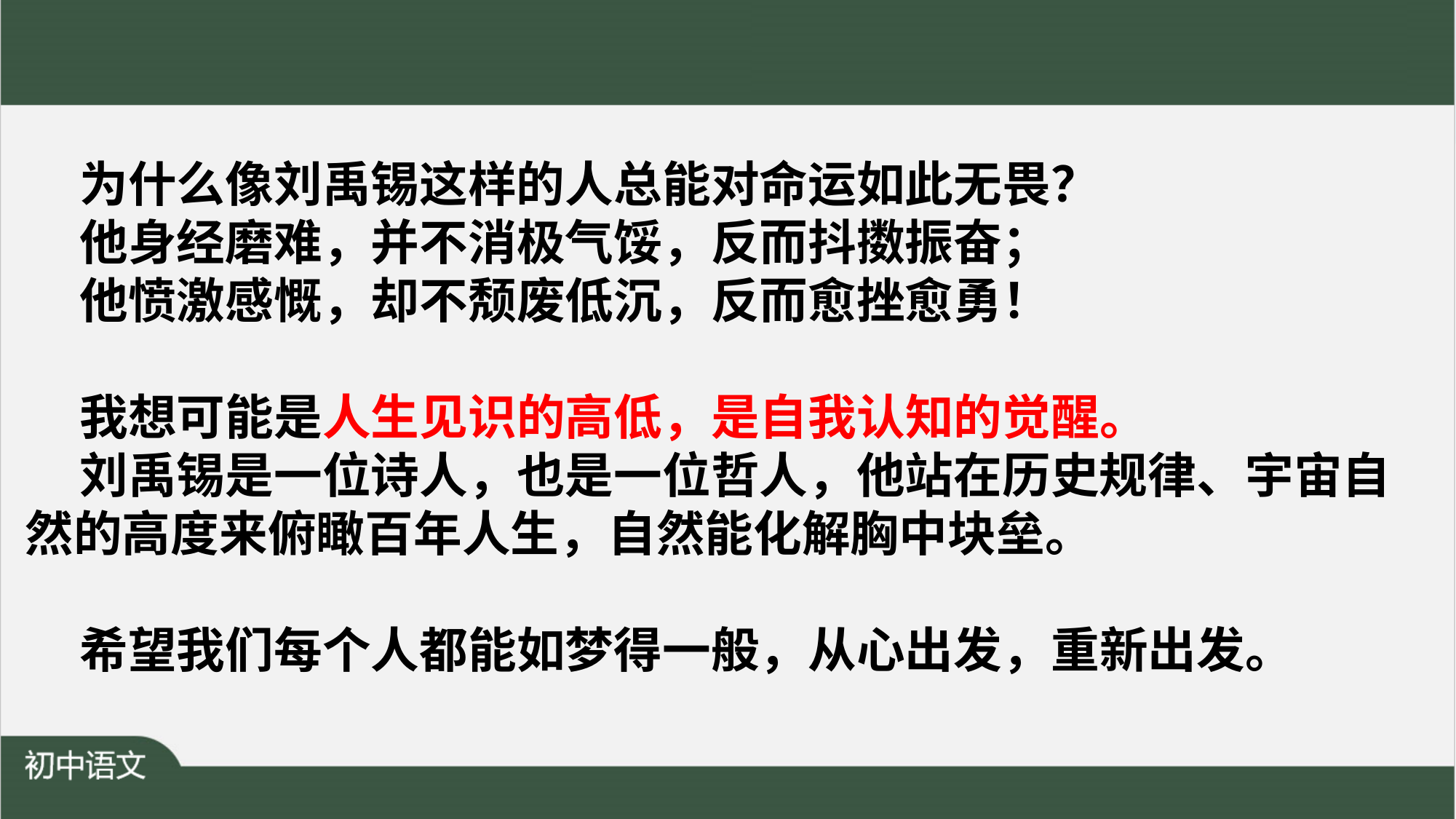

为什么像刘禹锡这样的人总能对命运如此无畏？
他身经磨难，并不消极气馁，反而抖擞振奋；
他愤激感慨，却不颓废低沉，反而愈挫愈勇！

我想可能是人生见识的高低，是自我认知的觉醒。
刘禹锡是一位诗人，也是一位哲人，他站在历史规律、宇宙自然的高度来俯瞰百年人生，自然能化解胸中块垒。

希望我们每个人都能如梦得一般，从心出发，重新出发。